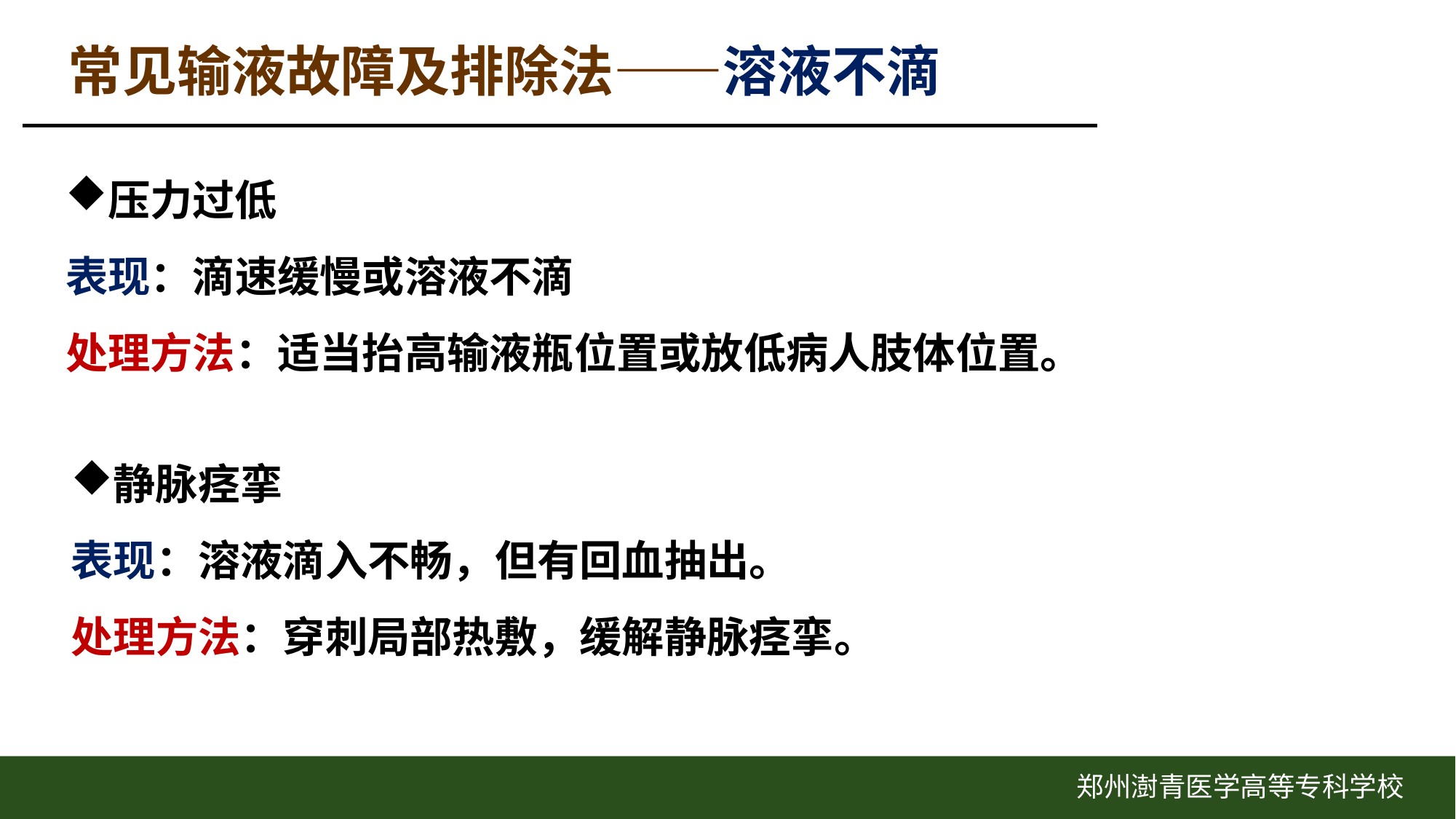

常见输液故障及排除法——溶液不滴

压力过低
表现：滴速缓慢或溶液不滴
处理方法：适当抬高输液瓶位置或放低病人肢体位置。
静脉痉挛
表现：溶液滴入不畅，但有回血抽出。
处理方法：穿刺局部热敷，缓解静脉痉挛。
郑州澍青医学高等专科学校